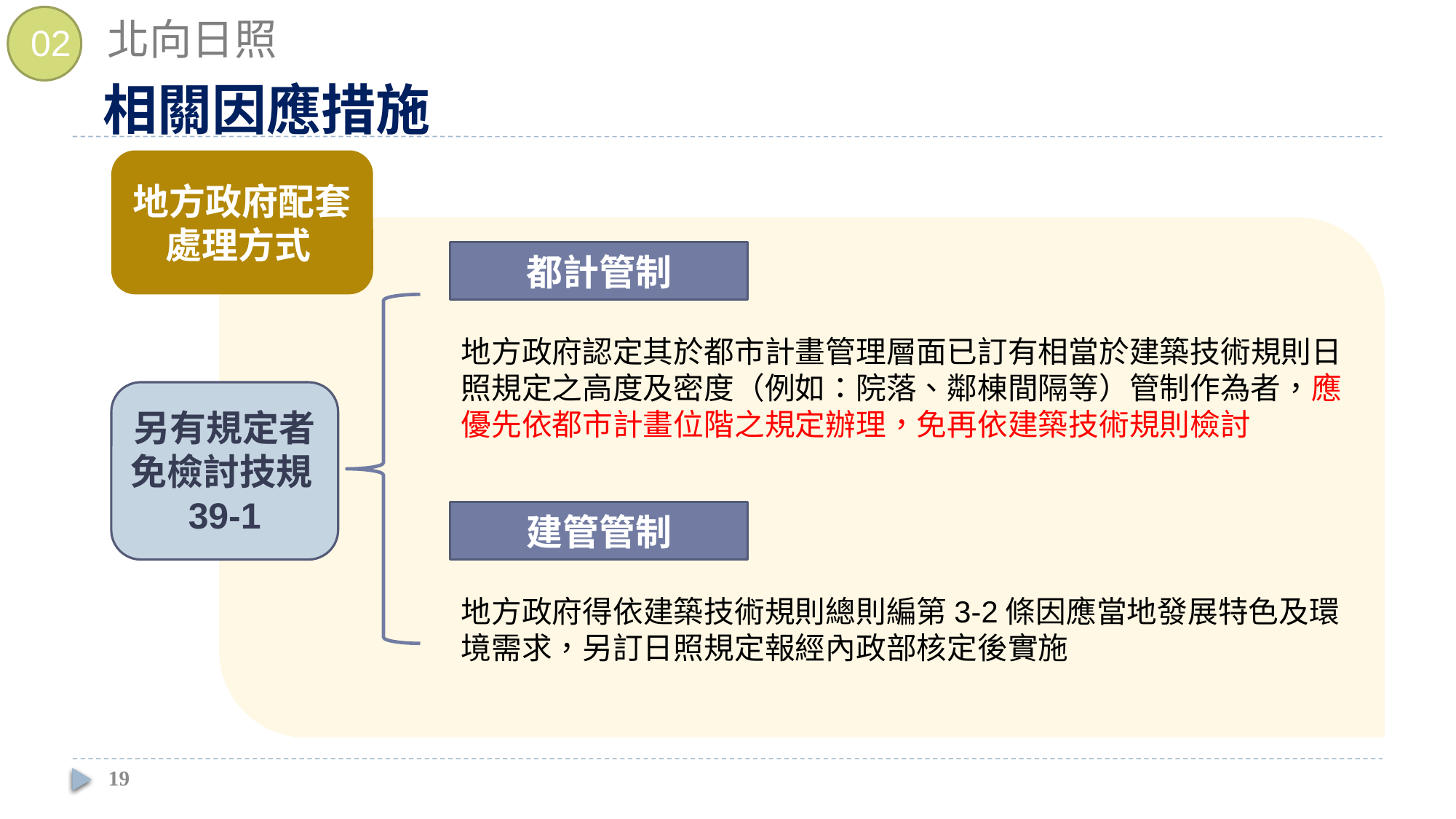

北向日照
02
相關因應措施
地方政府配套處理方式

都計管制

地方政府認定其於都市計畫管理層面已訂有相當於建築技術規則日照規定之高度及密度（例如：院落、鄰棟間隔等）管制作為者，應優先依都市計畫位階之規定辦理，免再依建築技術規則檢討
另有規定者免檢討技規39-1
建管管制
地方政府得依建築技術規則總則編第3-2條因應當地發展特色及環境需求，另訂日照規定報經內政部核定後實施
19